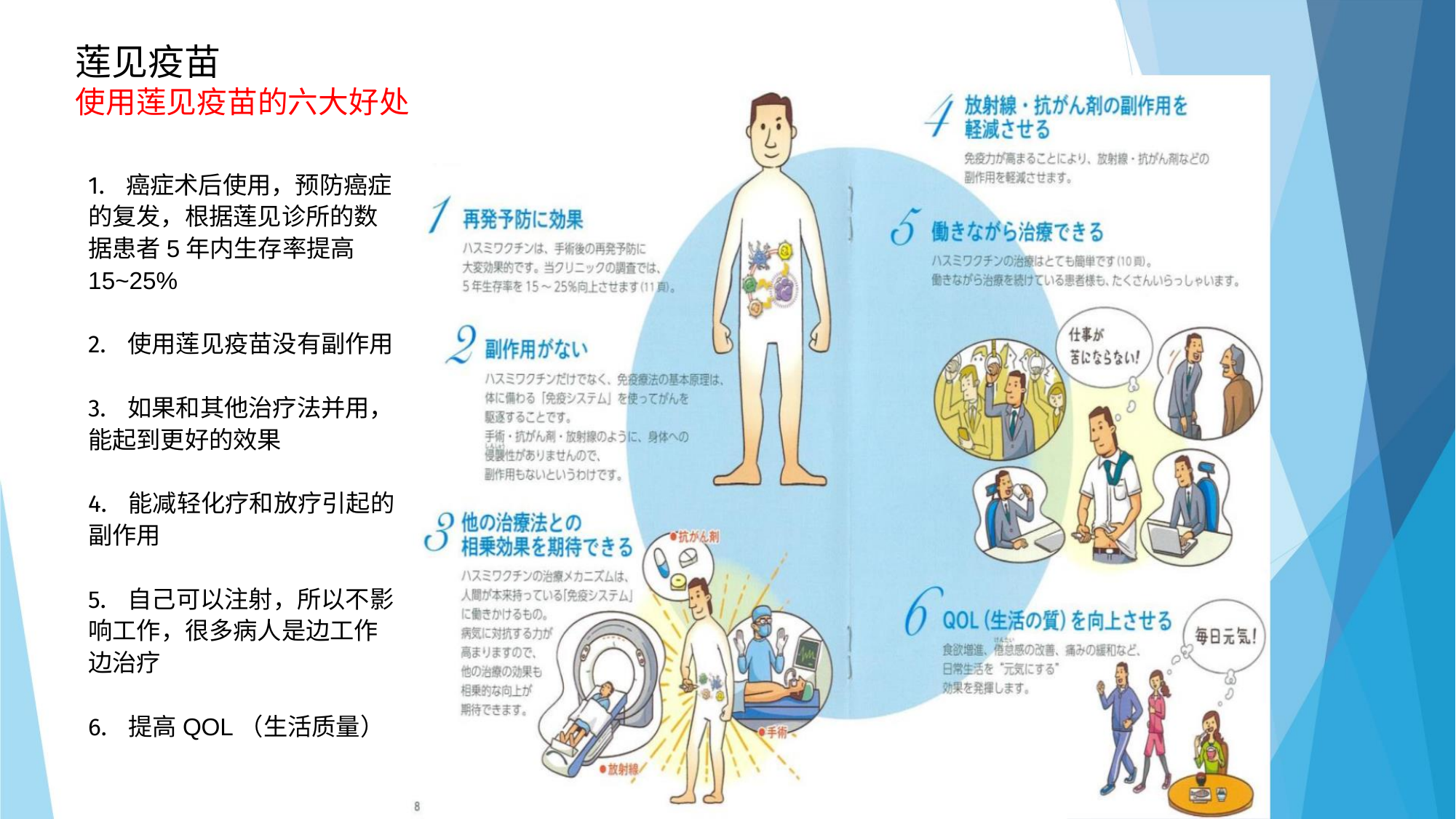

莲见疫苗
使用莲见疫苗的六大好处
1. 癌症术后使用，预防癌症的复发，根据莲见诊所的数据患者5年内生存率提高15~25%

2. 使用莲见疫苗没有副作用

3. 如果和其他治疗法并用，能起到更好的效果

4. 能减轻化疗和放疗引起的副作用

5. 自己可以注射，所以不影响工作，很多病人是边工作边治疗

6. 提高QOL（生活质量）